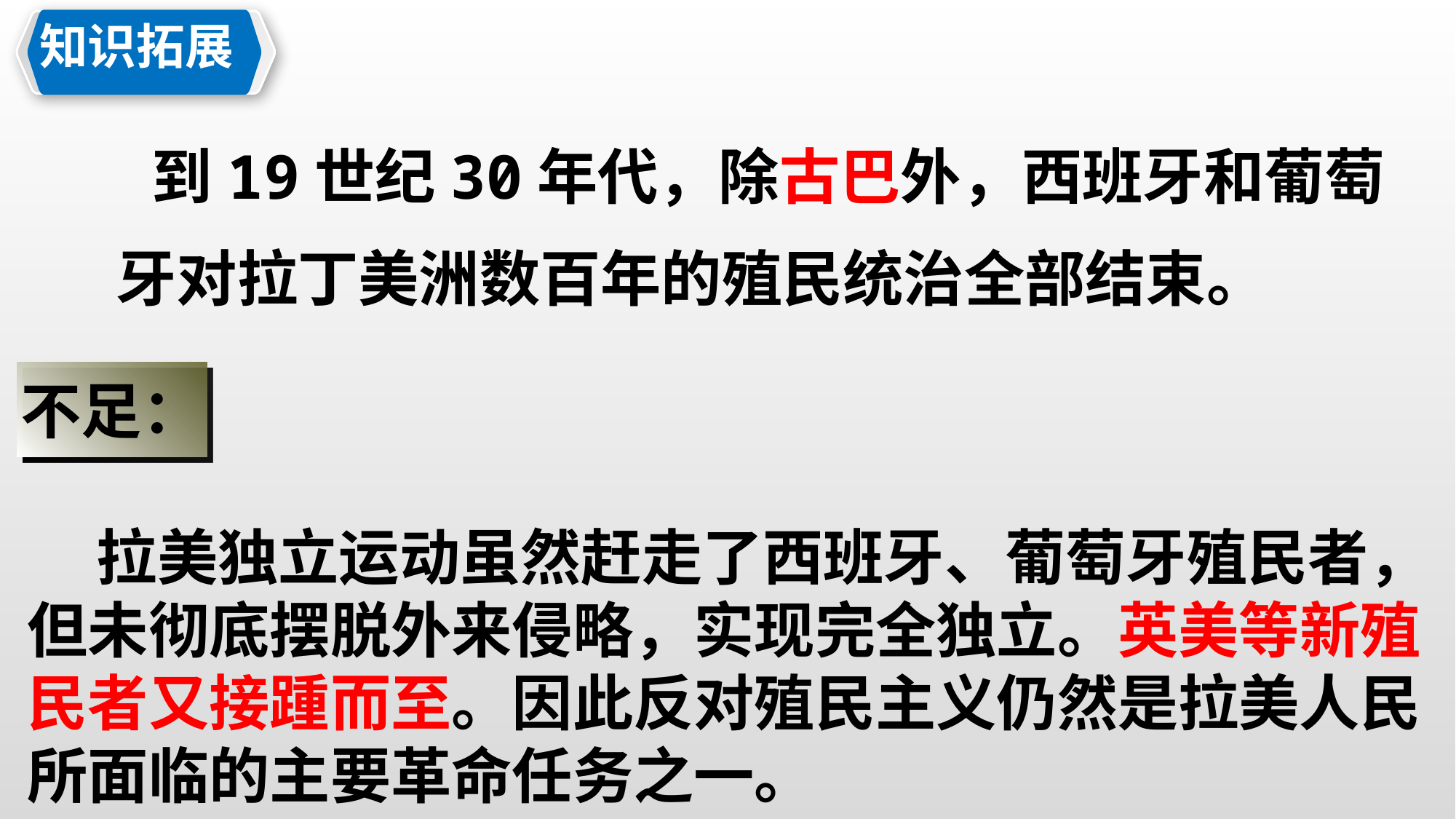

知识拓展
    到19世纪30年代，除古巴外，西班牙和葡萄牙对拉丁美洲数百年的殖民统治全部结束。
不足：
    拉美独立运动虽然赶走了西班牙、葡萄牙殖民者，但未彻底摆脱外来侵略，实现完全独立。英美等新殖民者又接踵而至。因此反对殖民主义仍然是拉美人民所面临的主要革命任务之一。